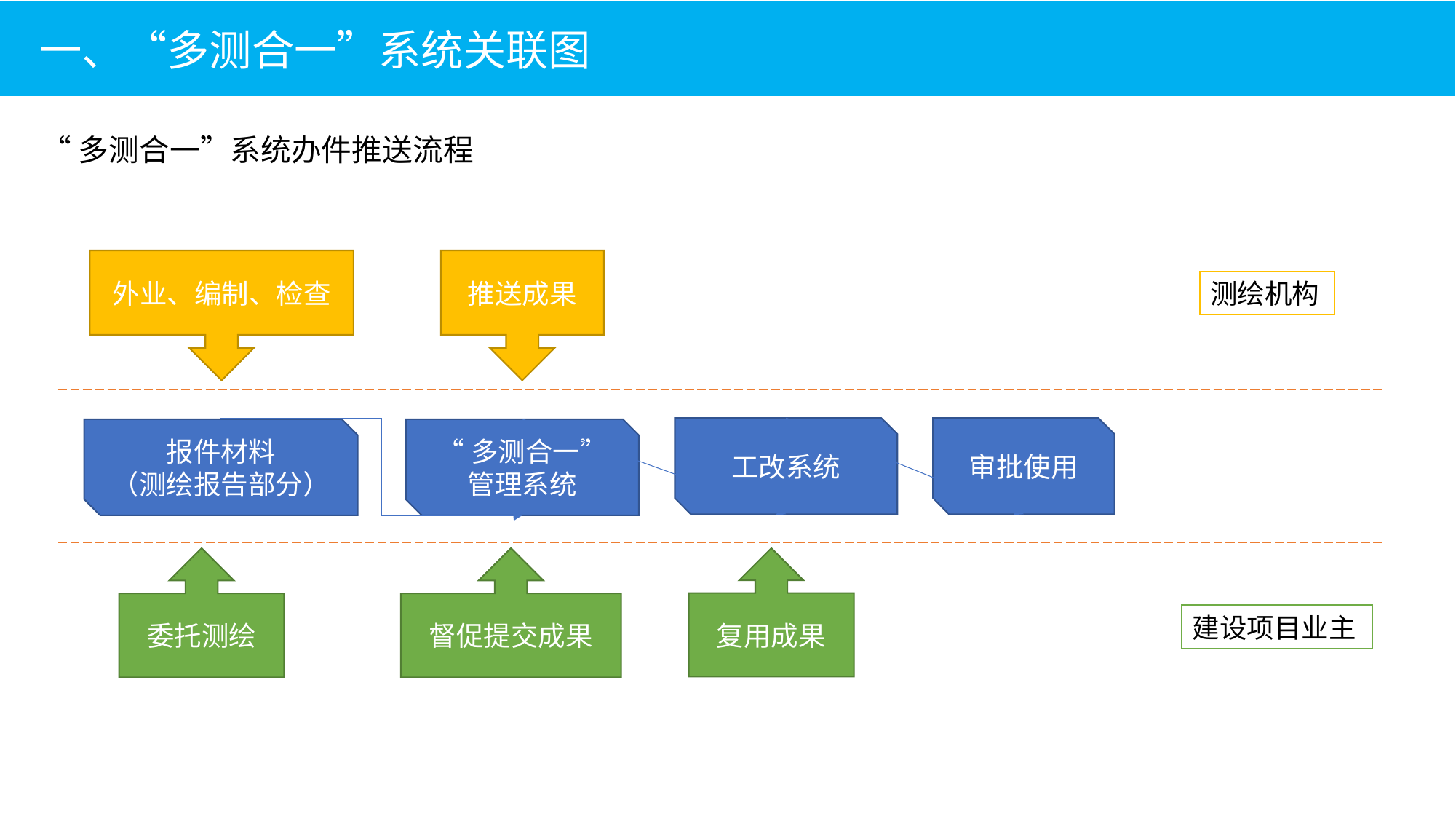

一、“多测合一”系统关联图
“多测合一”系统办件推送流程
外业、编制、检查
推送成果
测绘机构
工改系统
审批使用
报件材料
（测绘报告部分）
“多测合一”
管理系统
委托测绘
督促提交成果
复用成果
建设项目业主